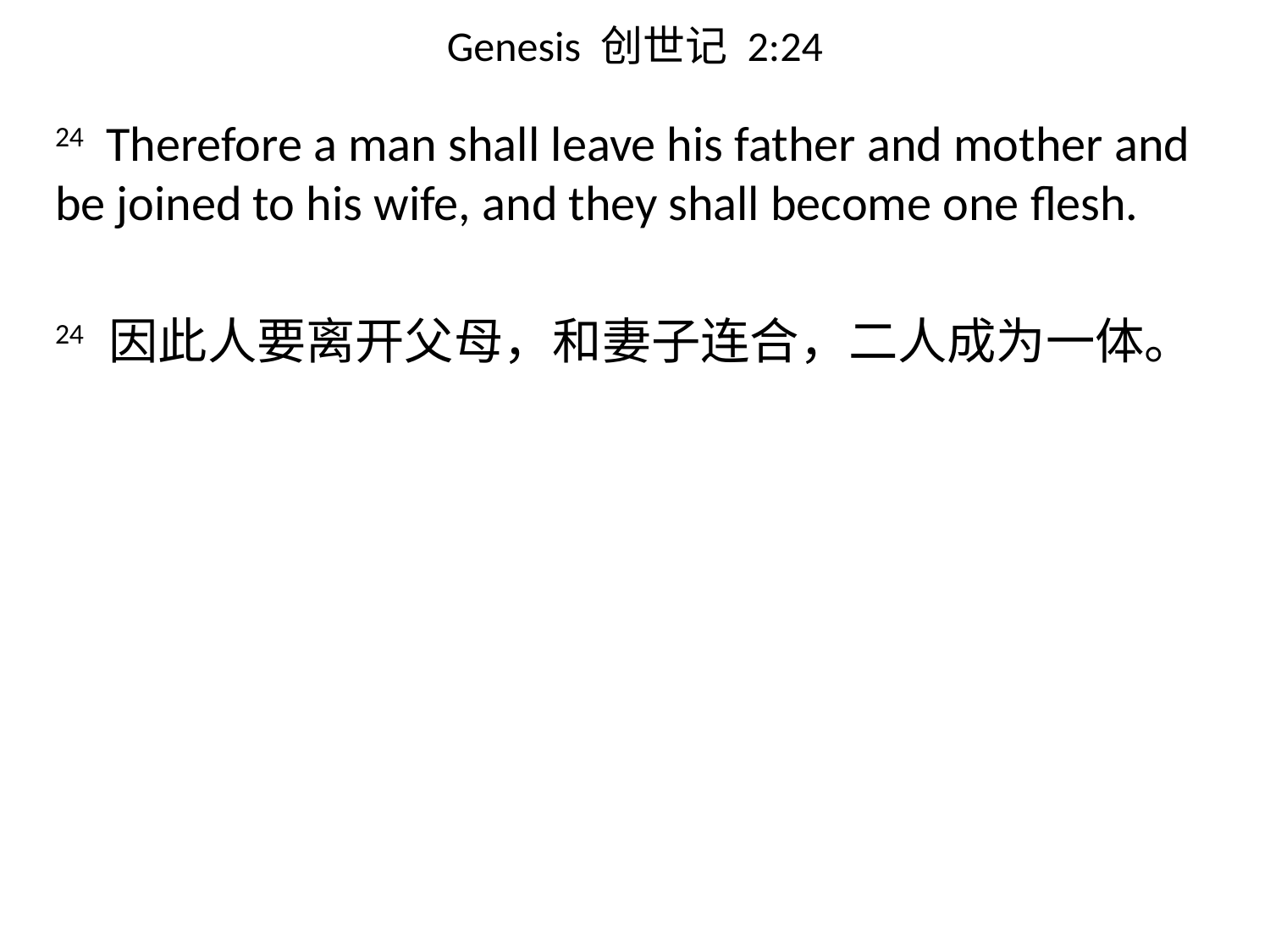

# Genesis 创世记 2:24
24  Therefore a man shall leave his father and mother and be joined to his wife, and they shall become one flesh.

24  因此人要离开父母，和妻子连合，二人成为一体。